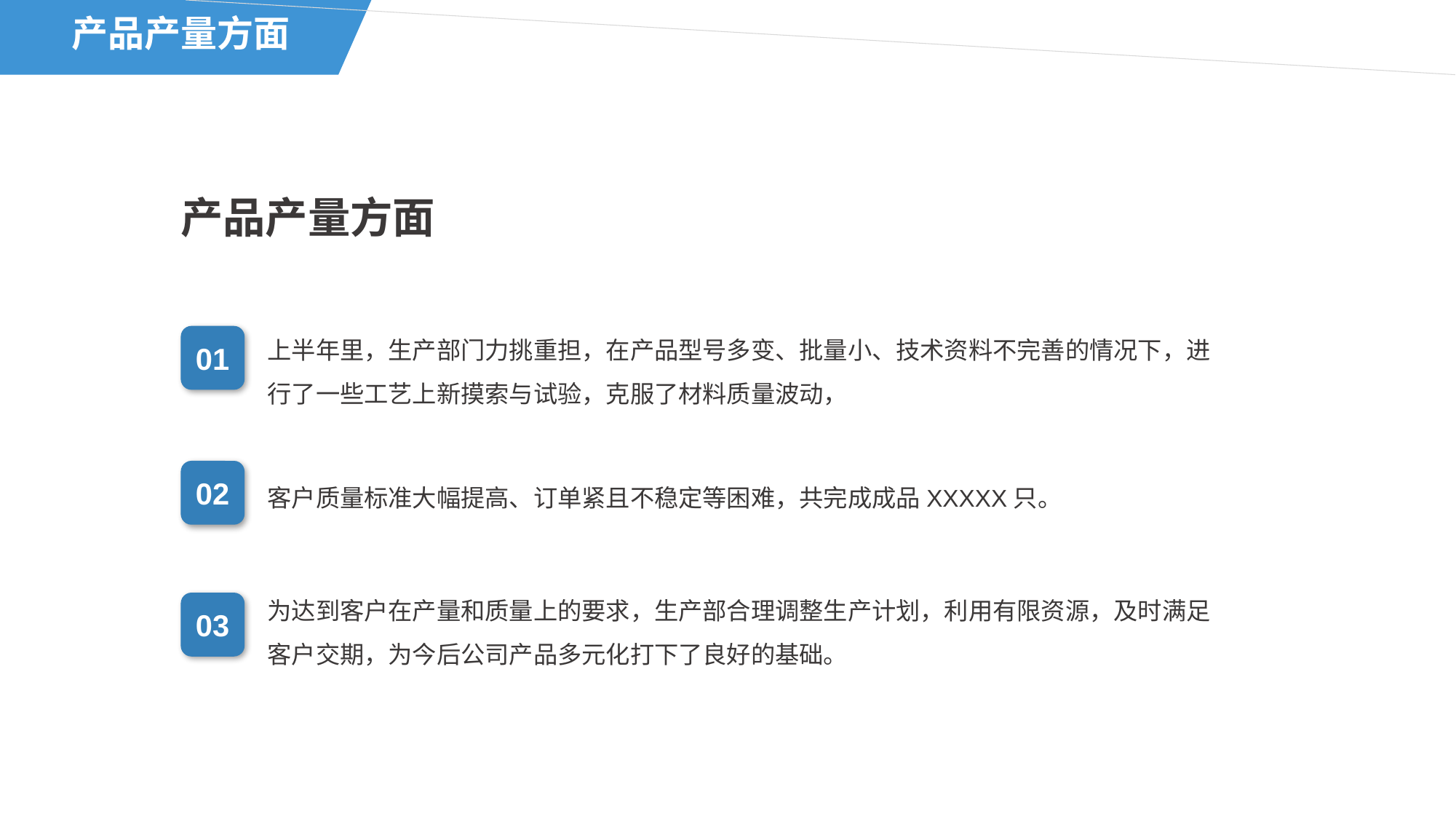

产品产量方面
产品产量方面
上半年里，生产部门力挑重担，在产品型号多变、批量小、技术资料不完善的情况下，进行了一些工艺上新摸索与试验，克服了材料质量波动，
01
02
客户质量标准大幅提高、订单紧且不稳定等困难，共完成成品XXXXX只。
为达到客户在产量和质量上的要求，生产部合理调整生产计划，利用有限资源，及时满足客户交期，为今后公司产品多元化打下了良好的基础。
03